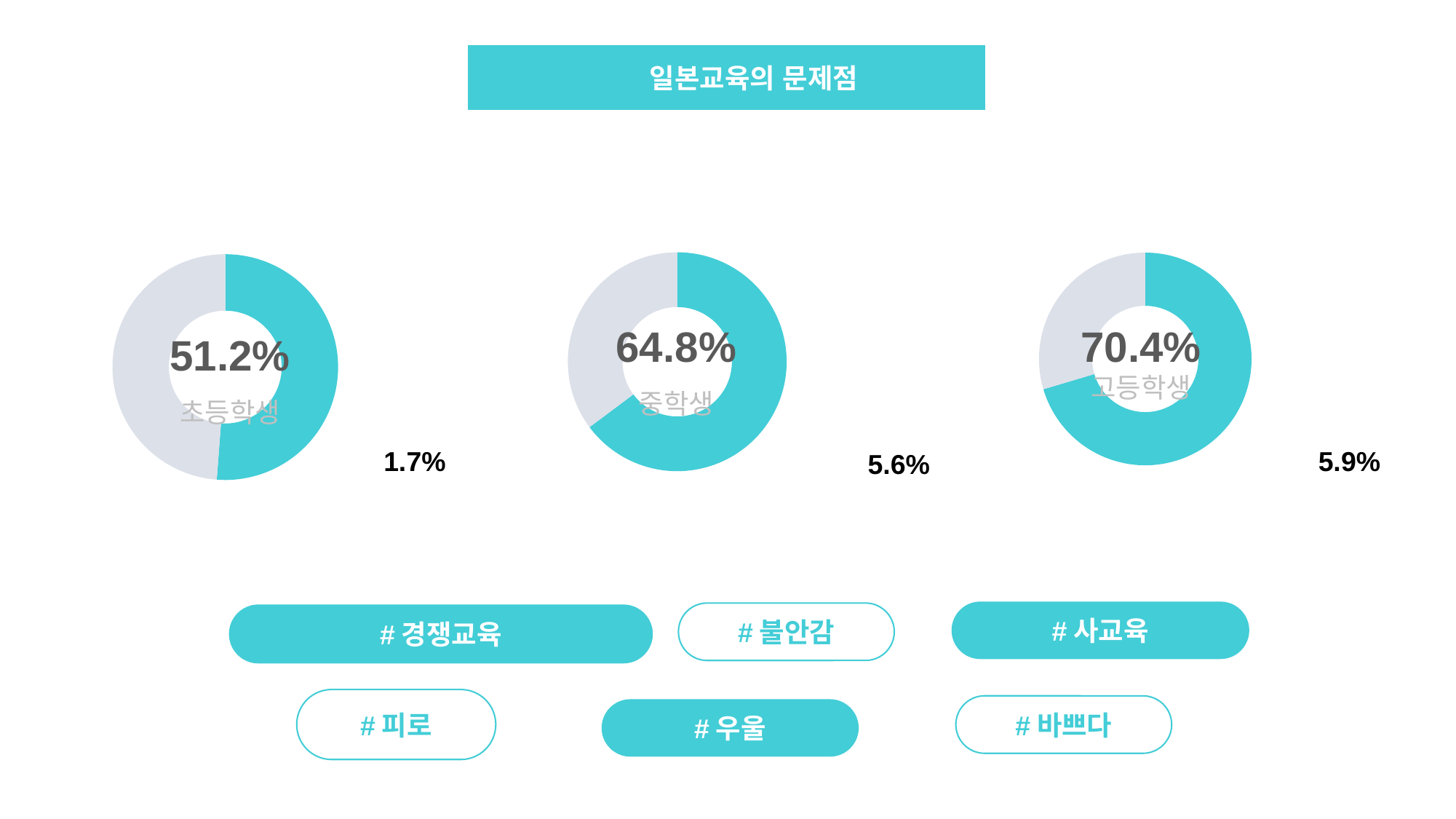

일본교육의 문제점

### Chart

| Category | 계열 1 |
|---|---|
| 항목 1 | 51.2 |
| 항목 2 | 48.8 |

### Chart

| Category | 계열 1 |
|---|---|
| 항목 1 | 70.4 |
| 항목 2 | 29.6 |

### Chart

| Category | 계열 1 |
|---|---|
| 항목 1 | 64.8 |
| 항목 2 | 35.2 |
64.8%
중학생
70.4%
고등학생
51.2%
초등학생

1.7%
5.9%
5.6%
#사교육
#불안감
#경쟁교육
#피로
#바쁘다
#우울